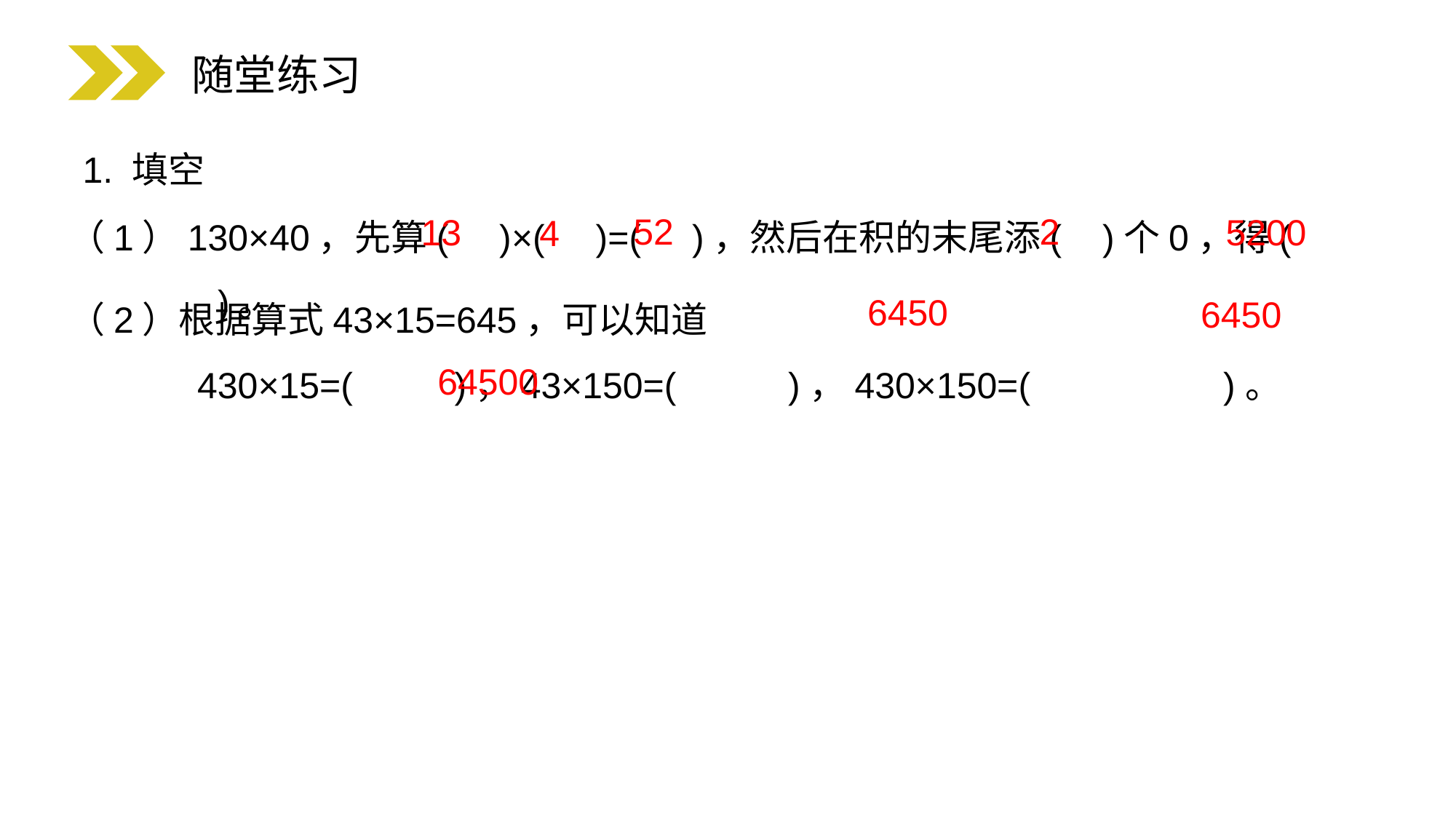

随堂练习

1. 填空
（1）130×40，先算(     )×(     )=(     )，然后在积的末尾添(    )个0，得(         )。
2
52
13
5200
4
（2）根据算式43×15=645，可以知道430×15=(          )，43×150=(           )，430×150=(                   )。
6450
6450
64500